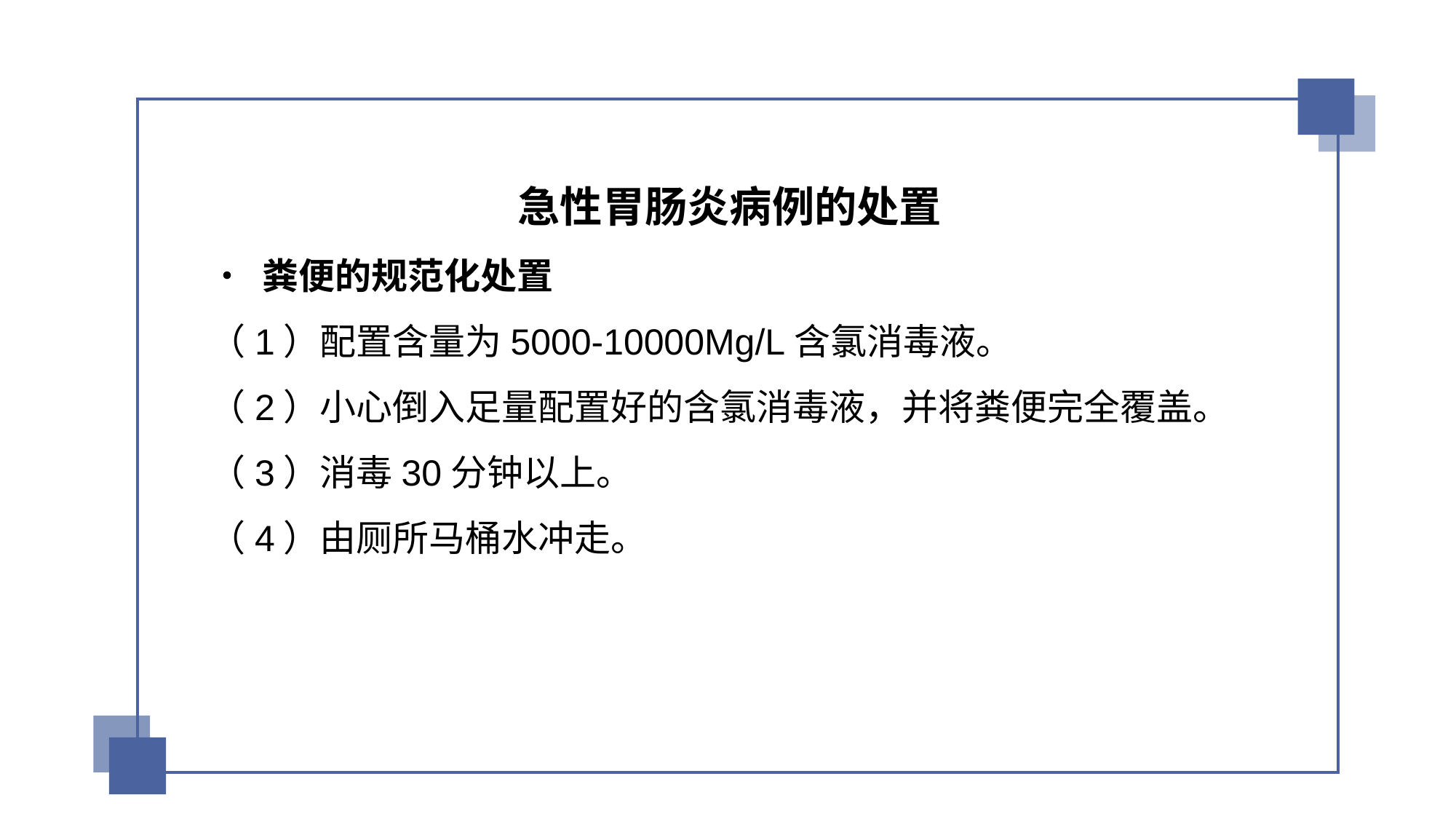

北京市朝阳区疾病预防控制中心

急性胃肠炎病例的处置
    • 粪便的规范化处置
   （1）配置含量为5000-10000Mg/L含氯消毒液。
   （2）小心倒入足量配置好的含氯消毒液，并将粪便完全覆盖。
   （3）消毒30分钟以上。
   （4）由厕所马桶水冲走。